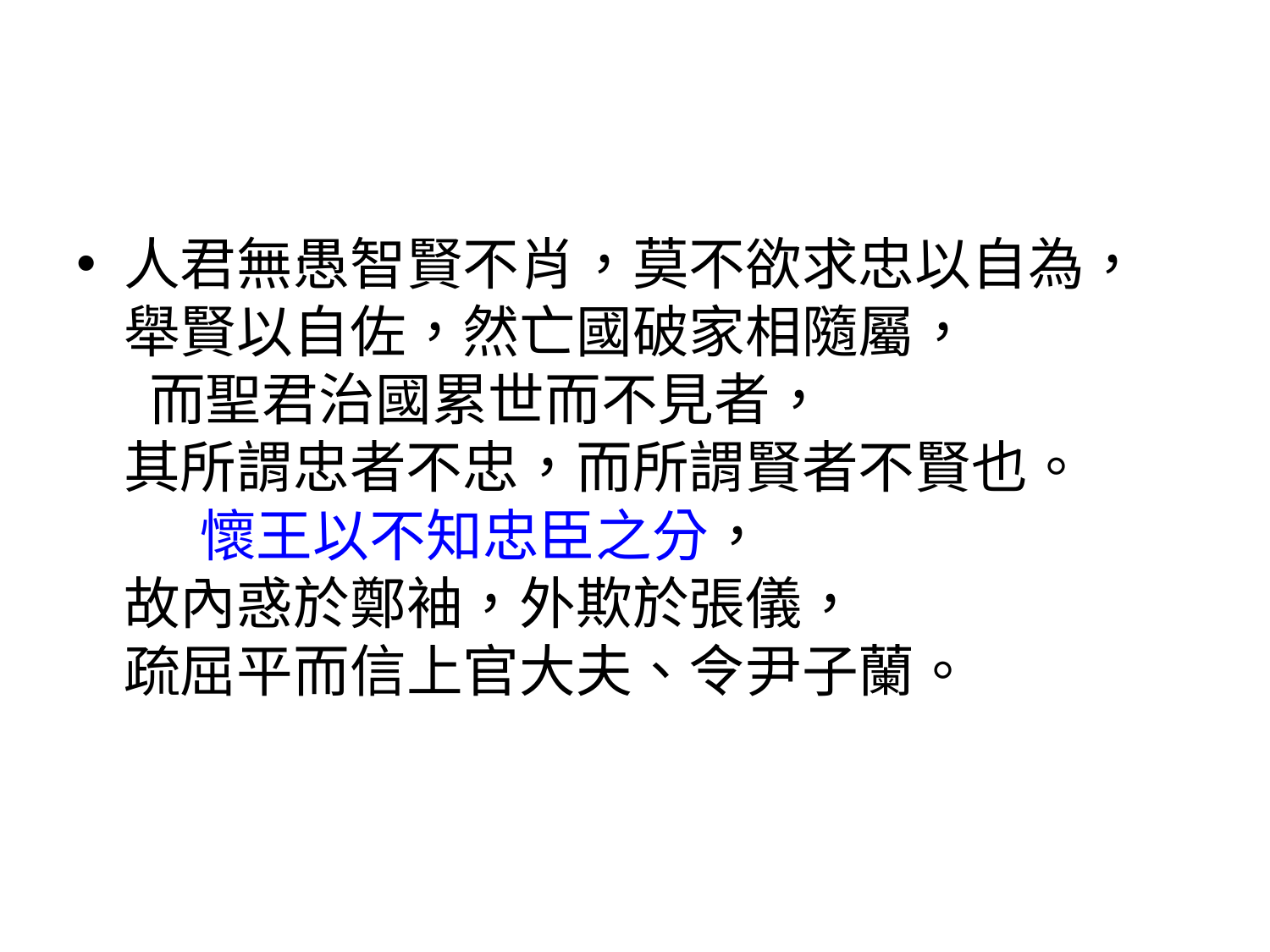

#
人君無愚智賢不肖，莫不欲求忠以自為，舉賢以自佐，然亡國破家相隨屬，                    而聖君治國累世而不見者，                             其所謂忠者不忠，而所謂賢者不賢也。               懷王以不知忠臣之分，                                 故內惑於鄭袖，外欺於張儀，                         疏屈平而信上官大夫、令尹子蘭。